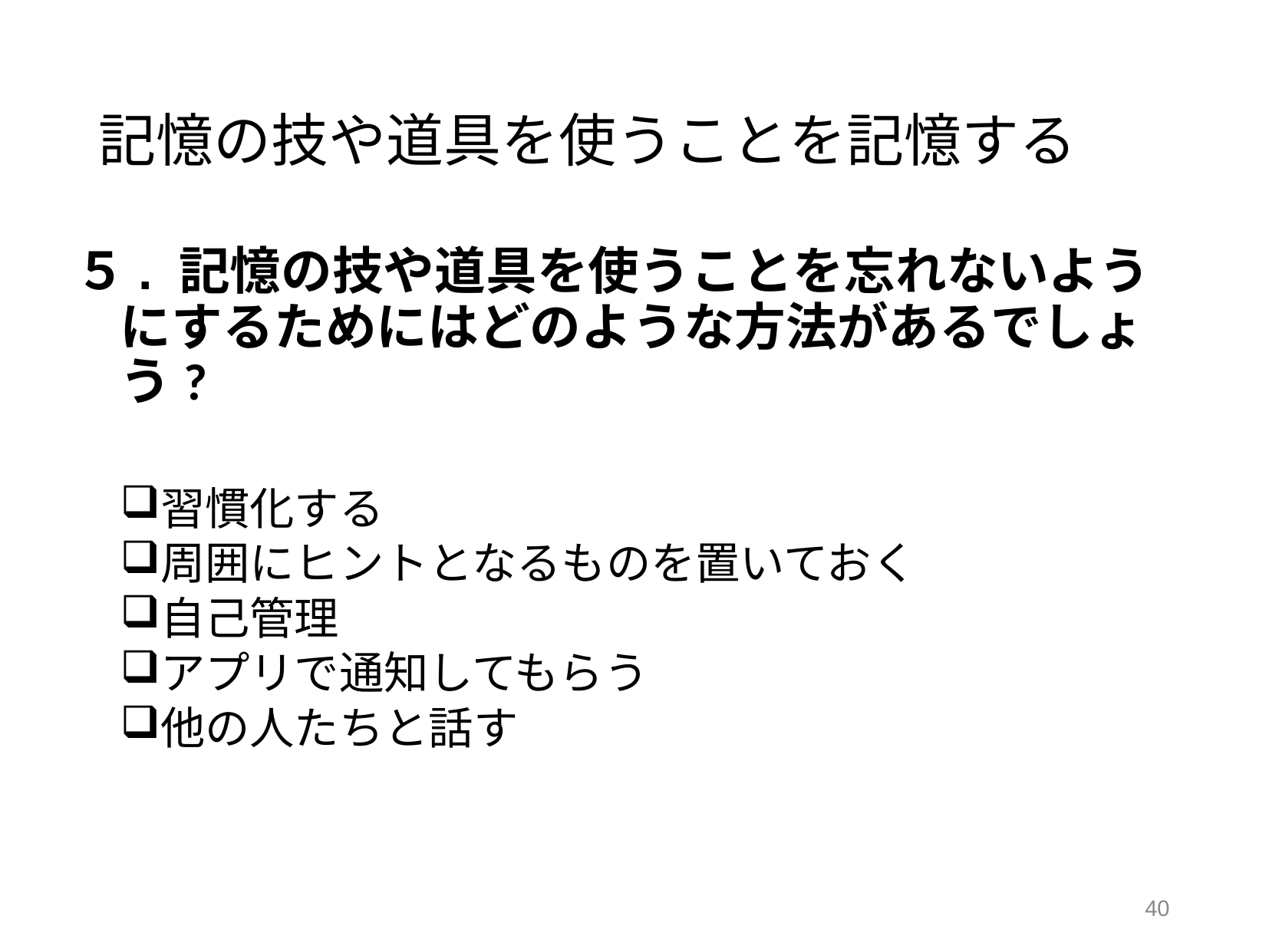

# 記憶の技や道具を使うことを記憶する
５. 記憶の技や道具を使うことを忘れないようにするためにはどのような方法があるでしょう?

習慣化する
周囲にヒントとなるものを置いておく
自己管理
アプリで通知してもらう
他の人たちと話す

40